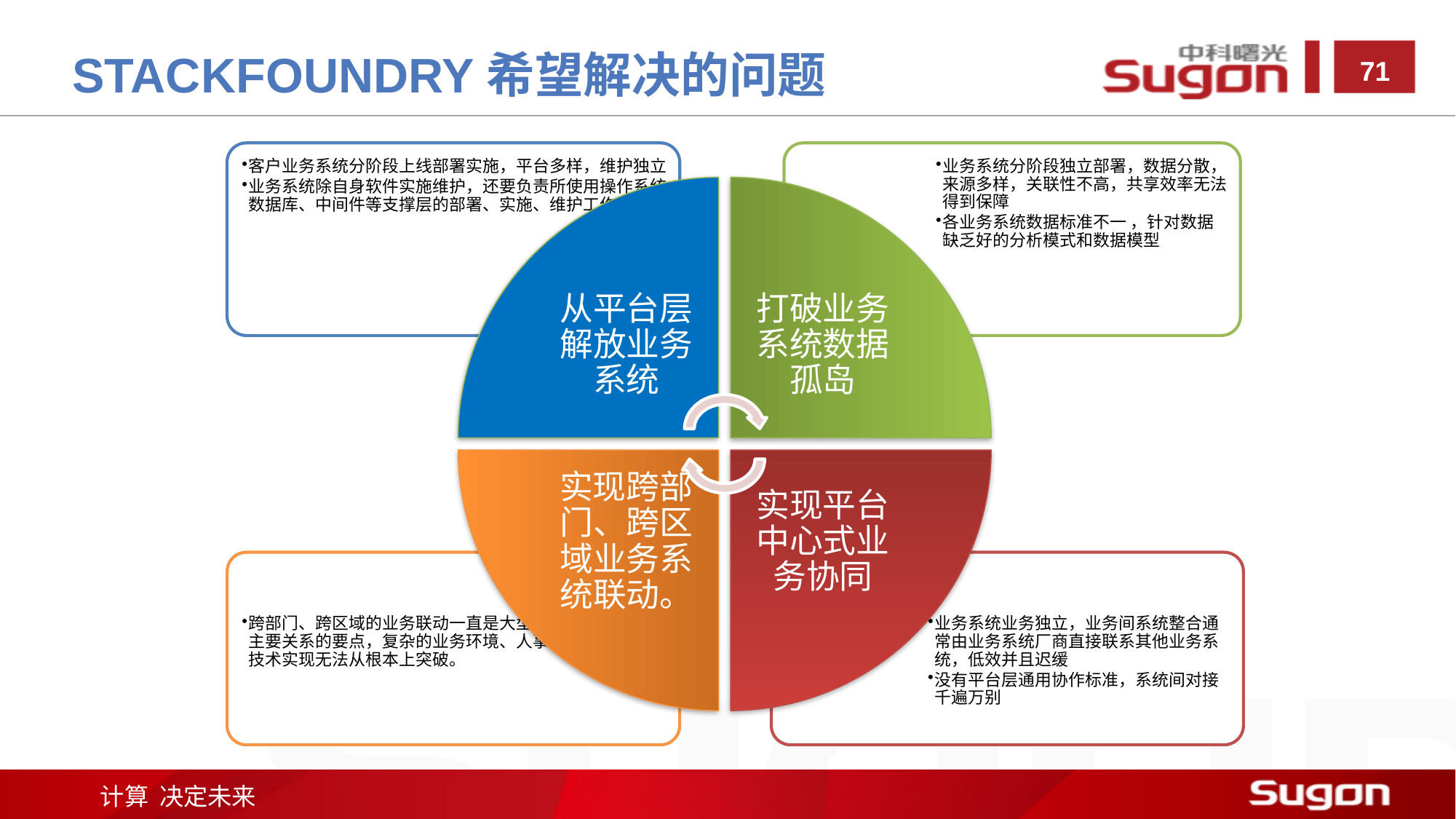

StackFoundry希望解决的问题
业务系统业务独立，业务间系统整合通常由业务系统厂商直接联系其他业务系统，低效并且迟缓
没有平台层通用协作标准，系统间对接千遍万别
跨部门、跨区域的业务联动一直是大型企事业、政府部门主要关系的要点，复杂的业务环境、人事关系导致联动的技术实现无法从根本上突破。
业务系统分阶段独立部署，数据分散，来源多样，关联性不高，共享效率无法得到保障
各业务系统数据标准不一 ，针对数据缺乏好的分析模式和数据模型
客户业务系统分阶段上线部署实施，平台多样，维护独立
业务系统除自身软件实施维护，还要负责所使用操作系统、数据库、中间件等支撑层的部署、实施、维护工作。
从平台层解放业务系统
打破业务系统数据孤岛
实现平台中心式业务协同
实现跨部门、跨区域业务系统联动。